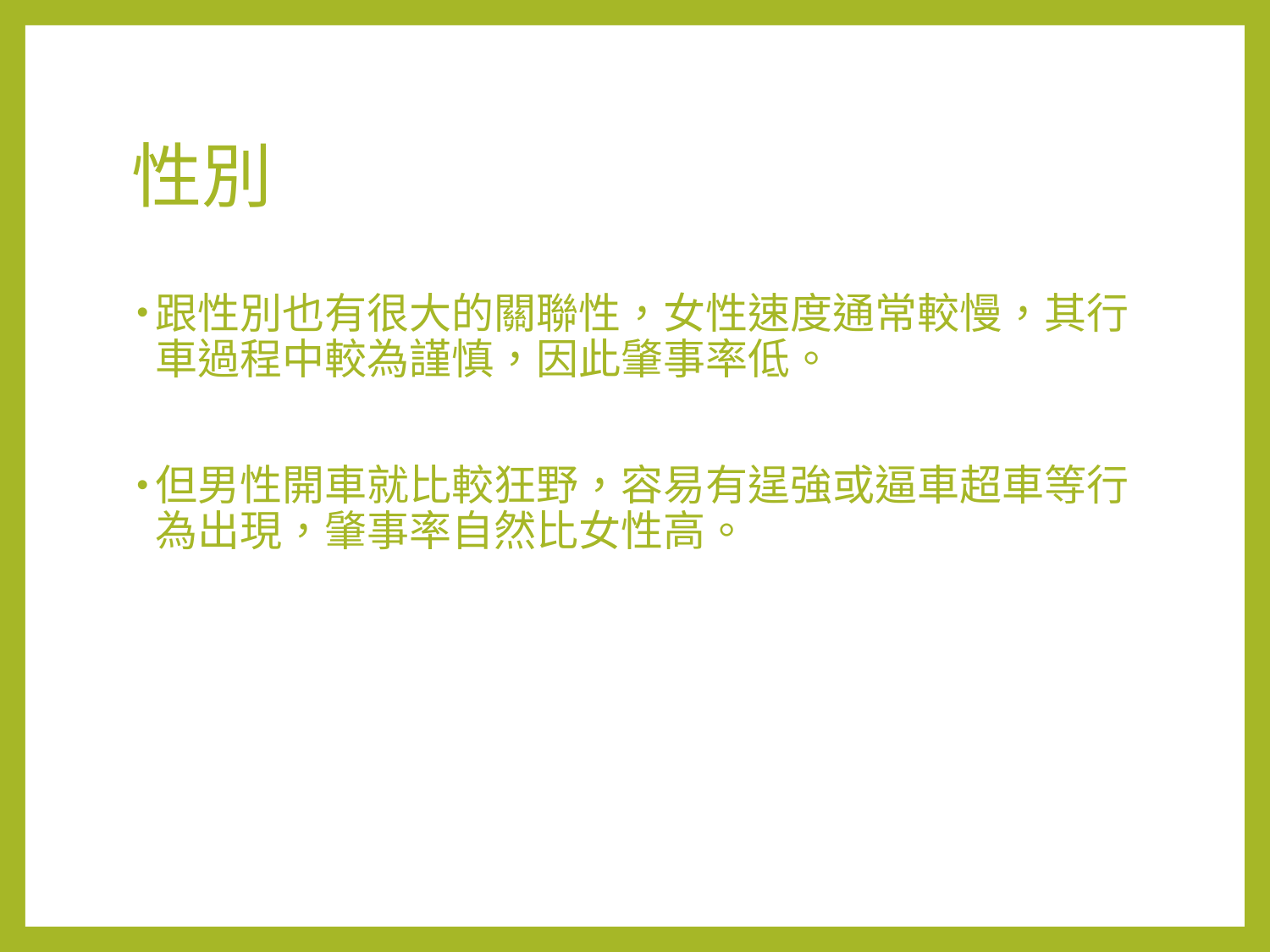

# 性別
跟性別也有很大的關聯性，女性速度通常較慢，其行車過程中較為謹慎，因此肇事率低。

但男性開車就比較狂野，容易有逞強或逼車超車等行為出現，肇事率自然比女性高。